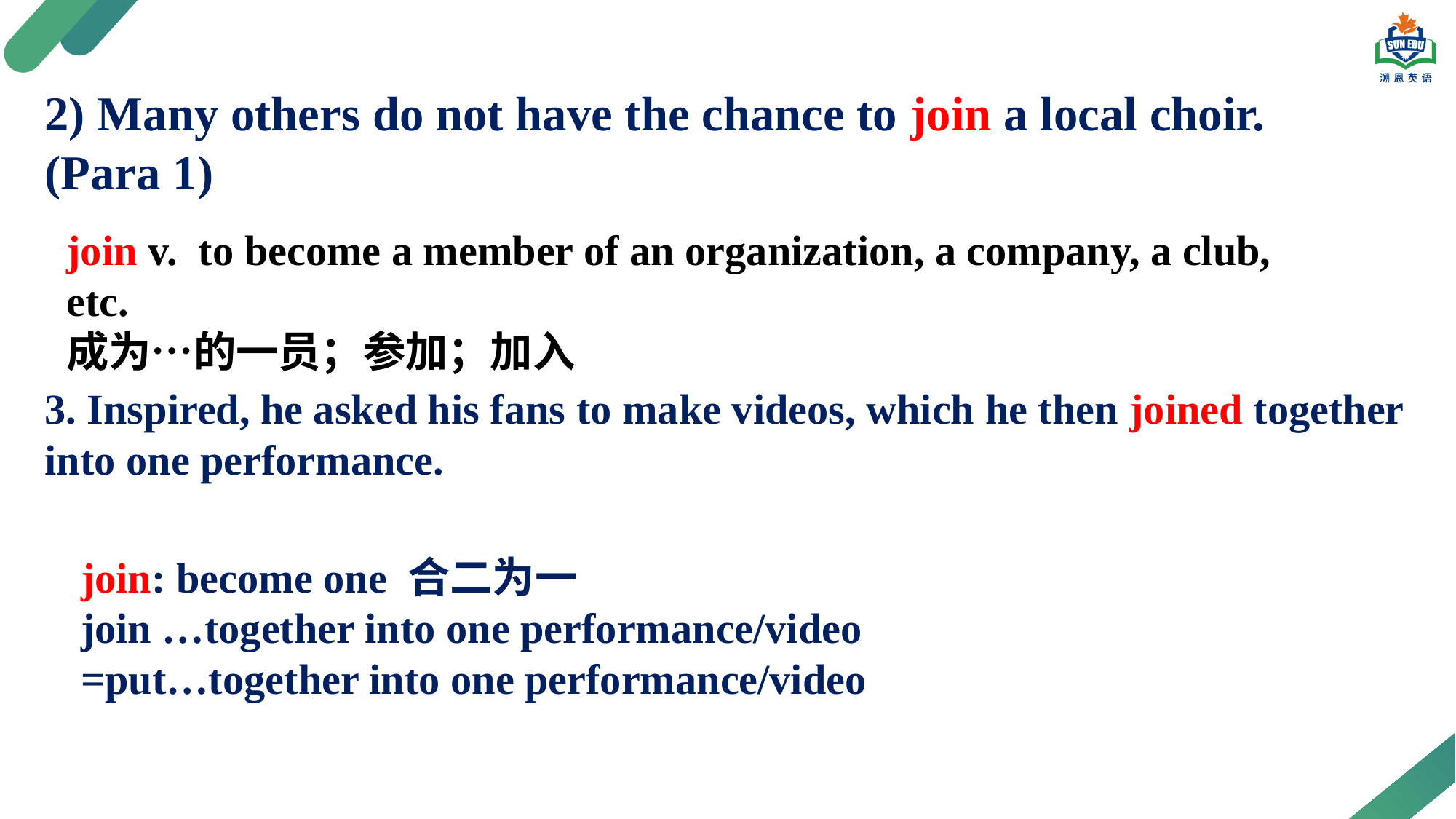

2) Many others do not have the chance to join a local choir. (Para 1)
join v.  to become a member of an organization, a company, a club, etc.
成为…的一员；参加；加入
3. Inspired, he asked his fans to make videos, which he then joined together into one performance.
join: become one 合二为一
join …together into one performance/video
=put…together into one performance/video